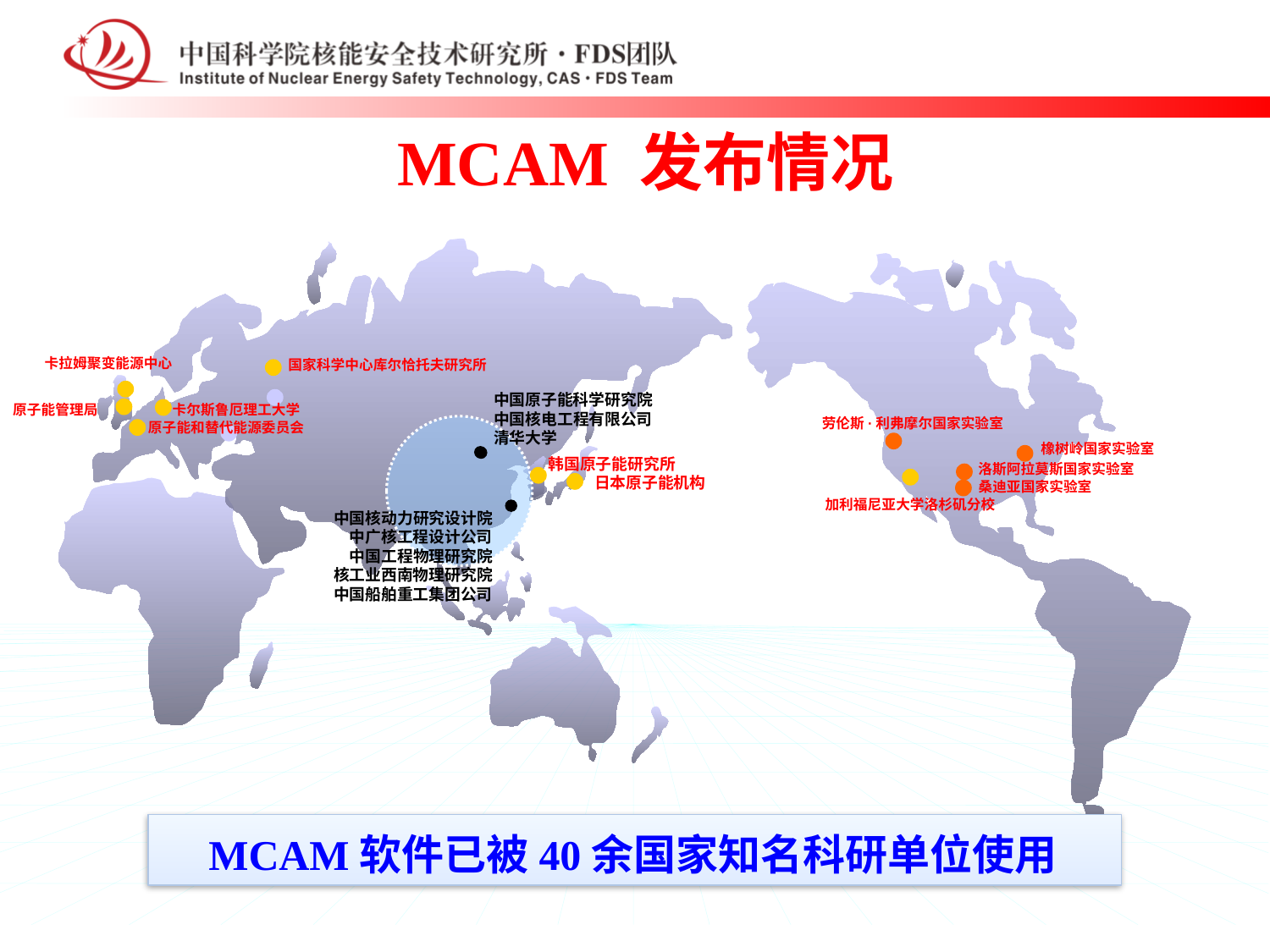

MCAM 发布情况

卡拉姆聚变能源中心
国家科学中心库尔恰托夫研究所

中国原子能科学研究院
中国核电工程有限公司
清华大学

原子能管理局
卡尔斯鲁厄理工大学

劳伦斯·利弗摩尔国家实验室
原子能和替代能源委员会

橡树岭国家实验室

韩国原子能研究所
洛斯阿拉莫斯国家实验室

日本原子能机构

桑迪亚国家实验室

加利福尼亚大学洛杉矶分校

中国核动力研究设计院
中广核工程设计公司
中国工程物理研究院
核工业西南物理研究院
中国船舶重工集团公司

MCAM软件已被40余国家知名科研单位使用